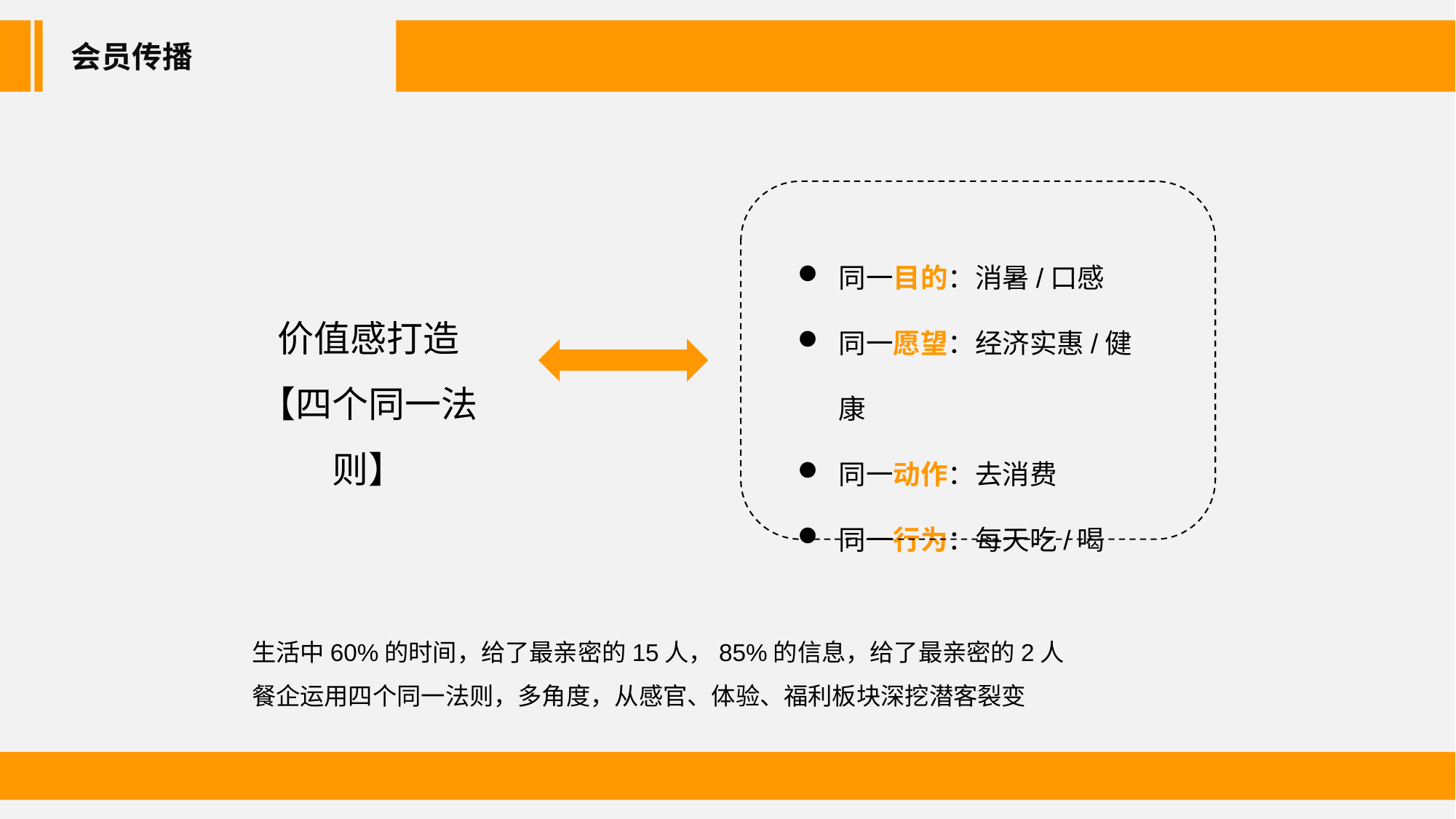

会员传播

同一目的：消暑/口感
同一愿望：经济实惠/健康
同一动作：去消费
同一行为：每天吃/喝
价值感打造
【四个同一法则】

生活中60%的时间，给了最亲密的15人，85%的信息，给了最亲密的2人
餐企运用四个同一法则，多角度，从感官、体验、福利板块深挖潜客裂变